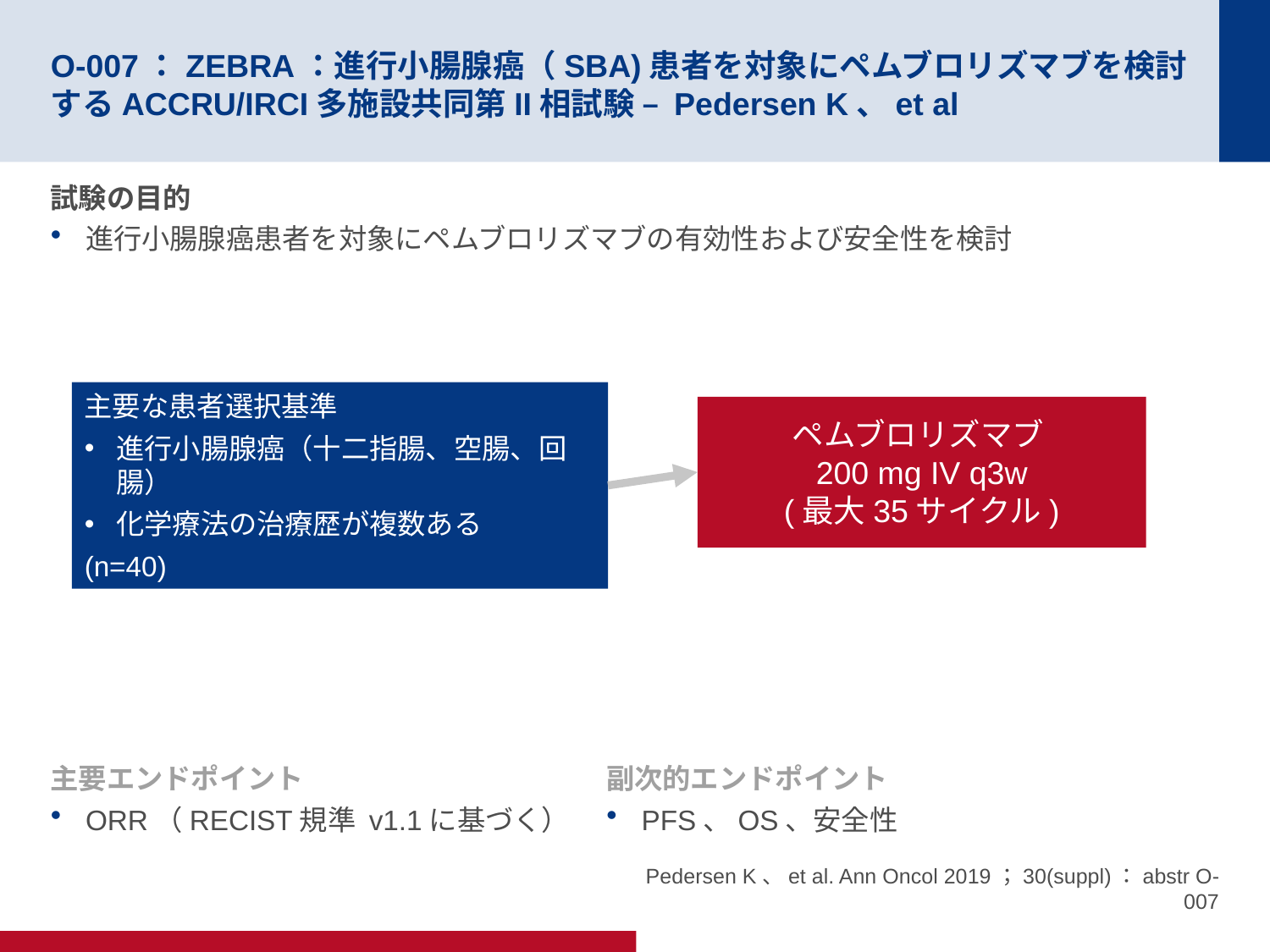

# O-007：ZEBRA：進行小腸腺癌（SBA)患者を対象にペムブロリズマブを検討するACCRU/IRCI多施設共同第II相試験 – Pedersen K、et al
試験の目的
進行小腸腺癌患者を対象にペムブロリズマブの有効性および安全性を検討
主要な患者選択基準
進行小腸腺癌（十二指腸、空腸、回腸）
化学療法の治療歴が複数ある
(n=40)
ペムブロリズマブ
200 mg IV q3w
(最大35サイクル)
主要エンドポイント
ORR（RECIST規準 v1.1に基づく）

副次的エンドポイント
PFS、OS、安全性
Pedersen K、et al. Ann Oncol 2019；30(suppl)：abstr O-007